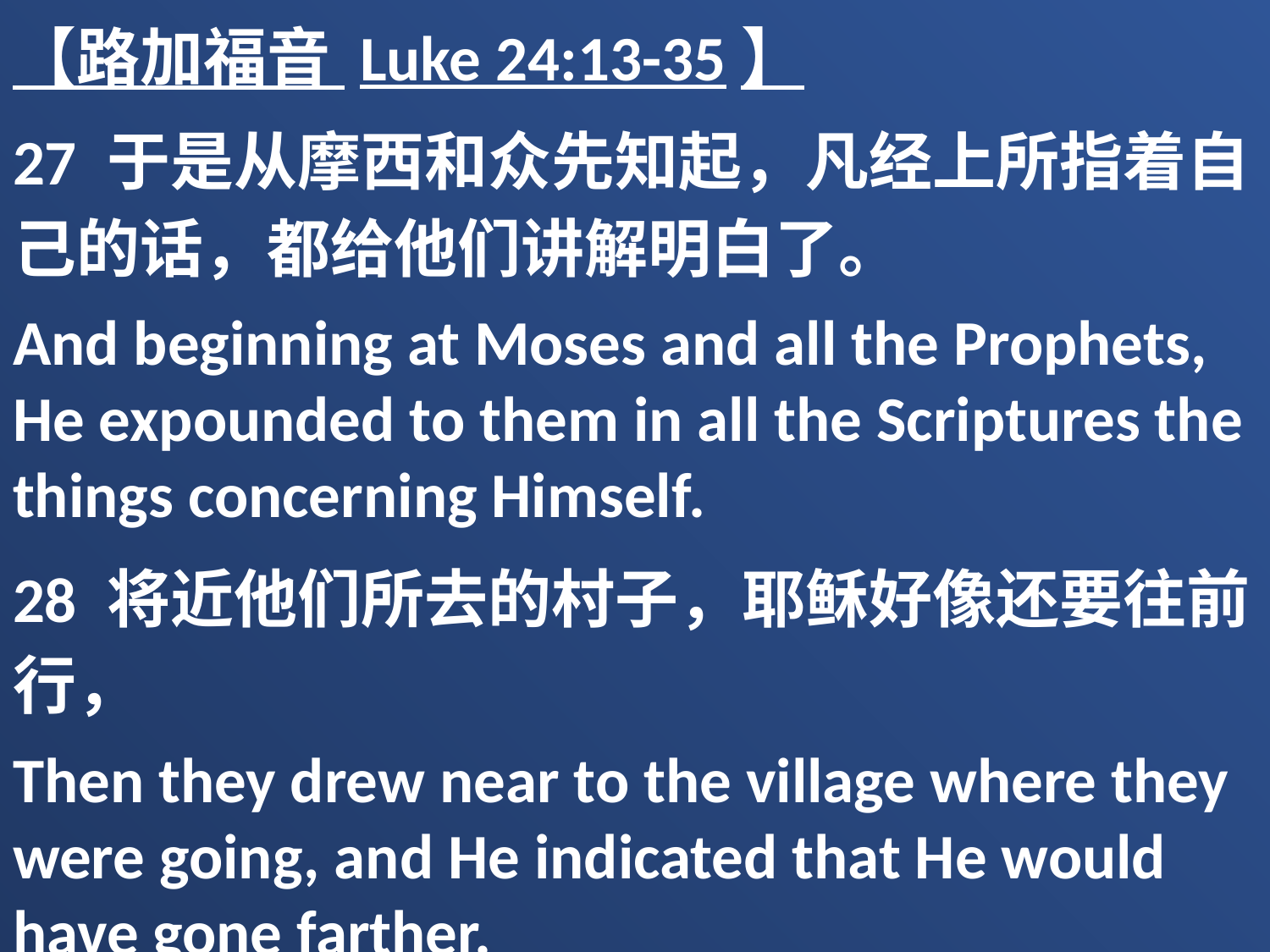

【路加福音 Luke 24:13-35】
27 于是从摩西和众先知起，凡经上所指着自己的话，都给他们讲解明白了。
And beginning at Moses and all the Prophets, He expounded to them in all the Scriptures the things concerning Himself.
28 将近他们所去的村子，耶稣好像还要往前行，
Then they drew near to the village where they were going, and He indicated that He would have gone farther.